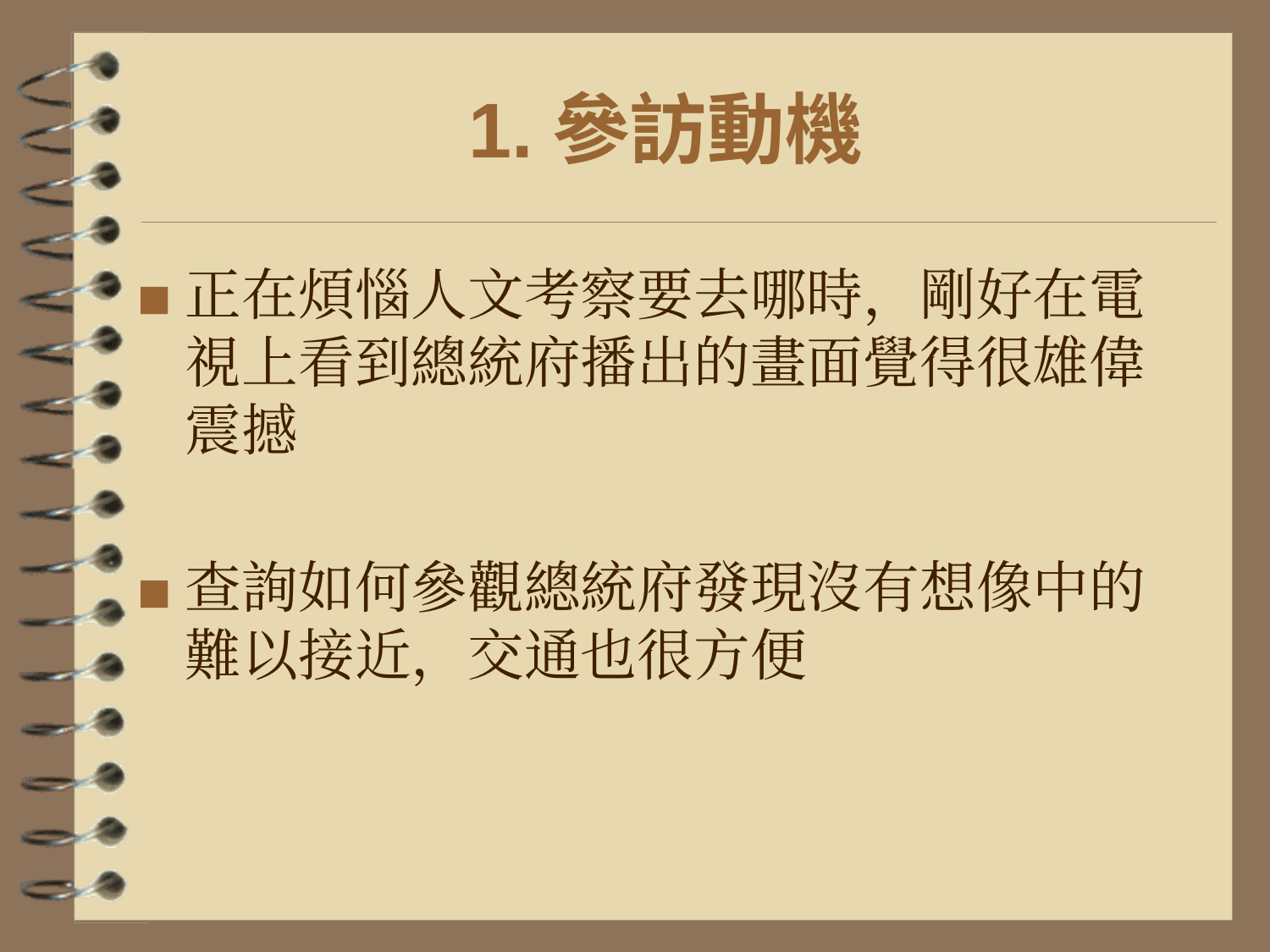

# 1.參訪動機
正在煩惱人文考察要去哪時，剛好在電視上看到總統府播出的畫面覺得很雄偉震撼

查詢如何參觀總統府發現沒有想像中的難以接近，交通也很方便